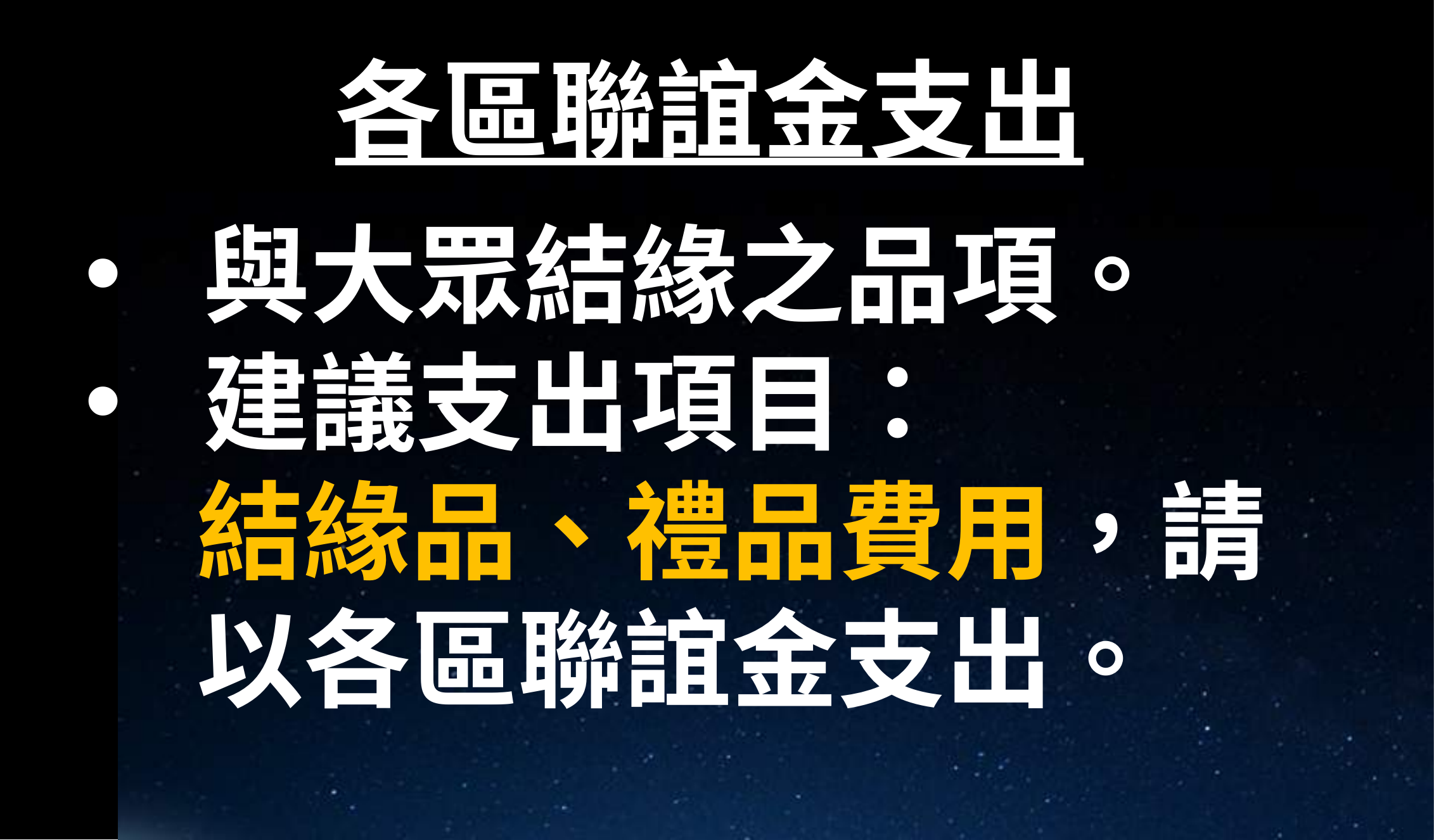

各區聯誼金支出
與大眾結緣之品項。
建議支出項目：
結緣品、禮品費用，請以各區聯誼金支出。